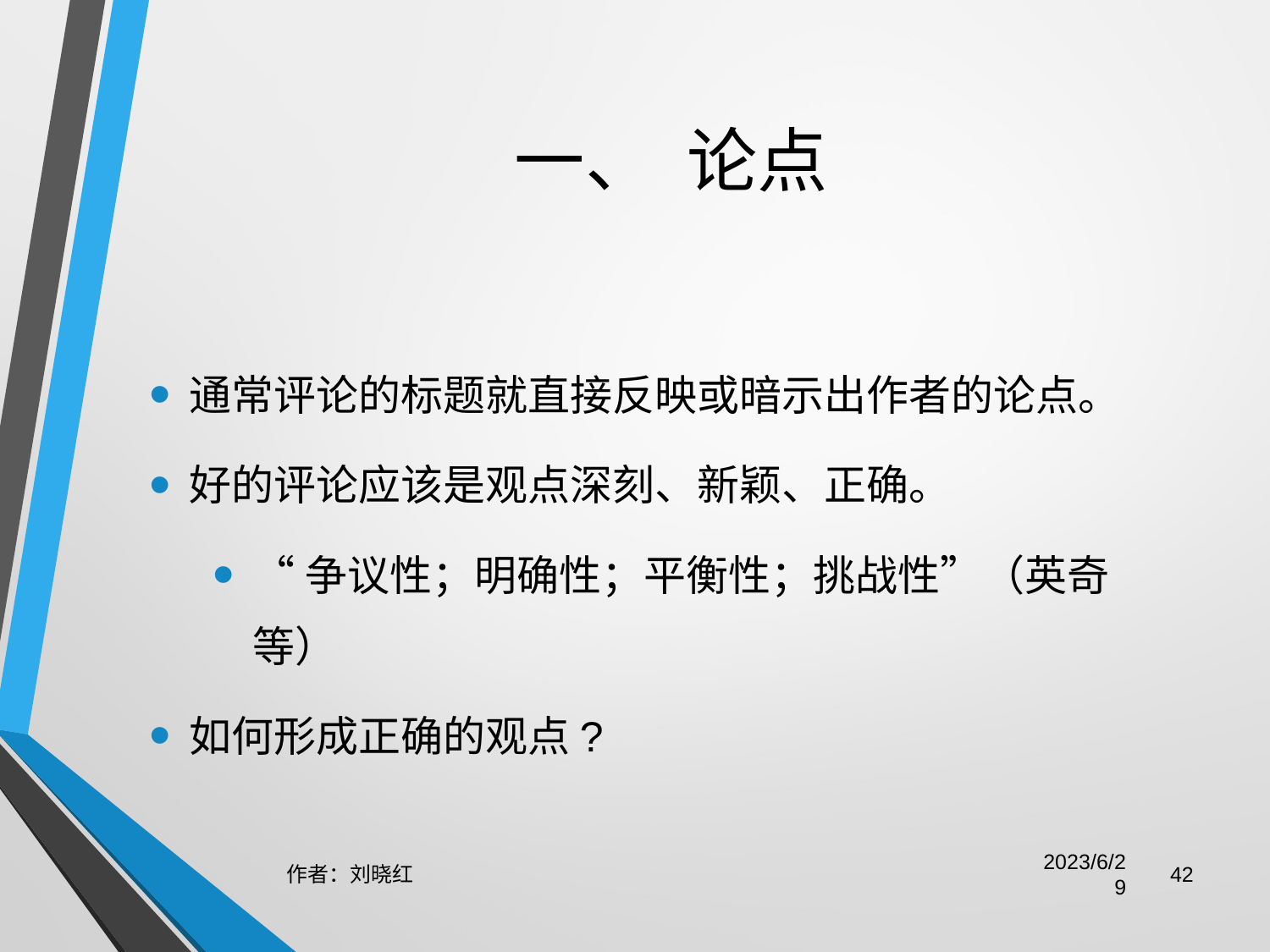

# 一、  论点
通常评论的标题就直接反映或暗示出作者的论点。
好的评论应该是观点深刻、新颖、正确。
“争议性；明确性；平衡性；挑战性”（英奇等）
如何形成正确的观点?
作者：刘晓红
2023/6/29
42